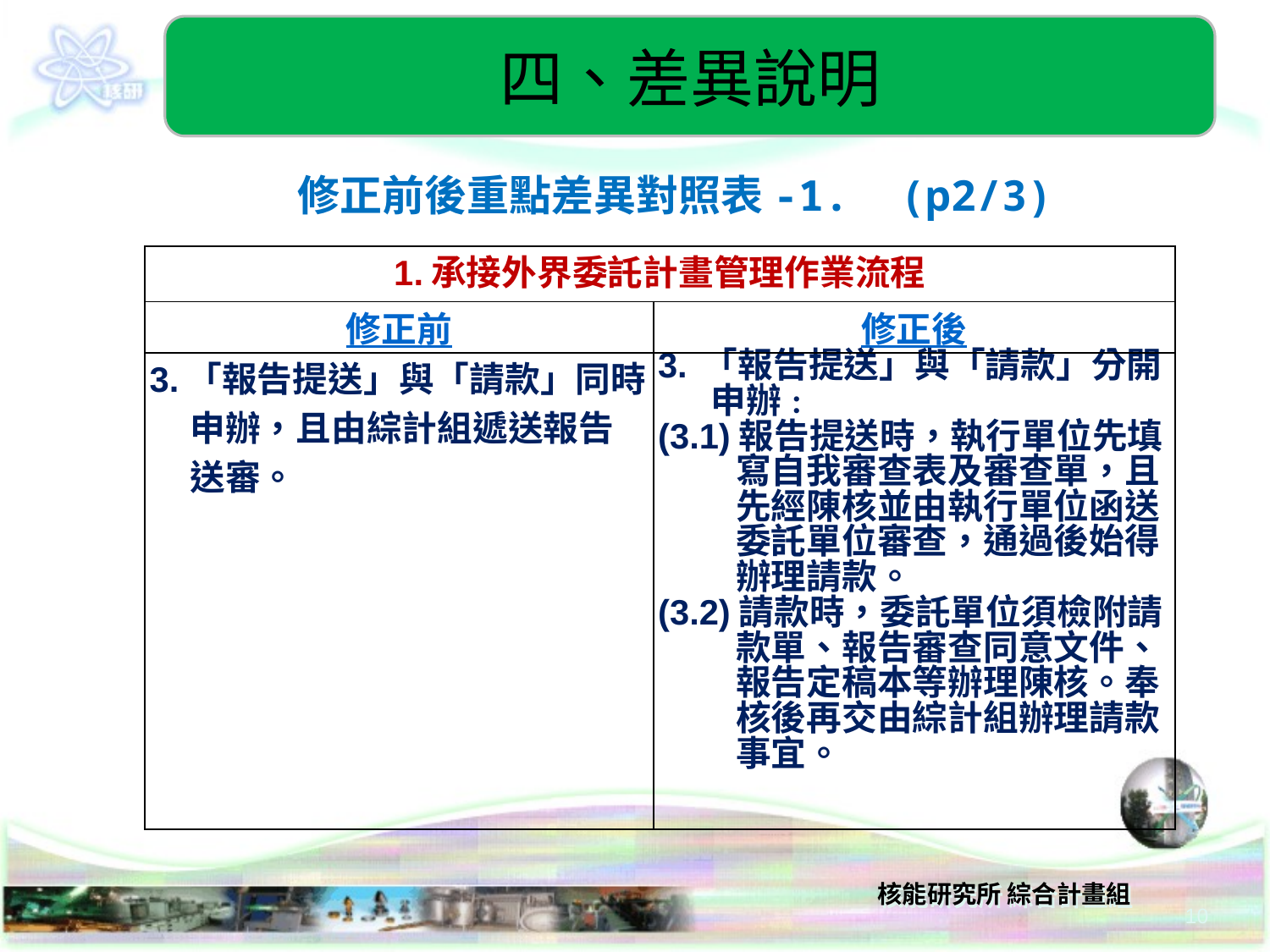

四、差異說明
修正前後重點差異對照表-1.  (p2/3)

| 1.承接外界委託計畫管理作業流程 |  |
| --- | --- |
| 修正前 | 修正後 |
| 3.「報告提送」與「請款」同時申辦，且由綜計組遞送報告送審。 | 3. 「報告提送」與「請款」分開申辦: (3.1)報告提送時，執行單位先填寫自我審查表及審查單，且先經陳核並由執行單位函送委託單位審查，通過後始得辦理請款。 (3.2)請款時，委託單位須檢附請款單、報告審查同意文件、報告定稿本等辦理陳核。奉核後再交由綜計組辦理請款事宜。 |
10